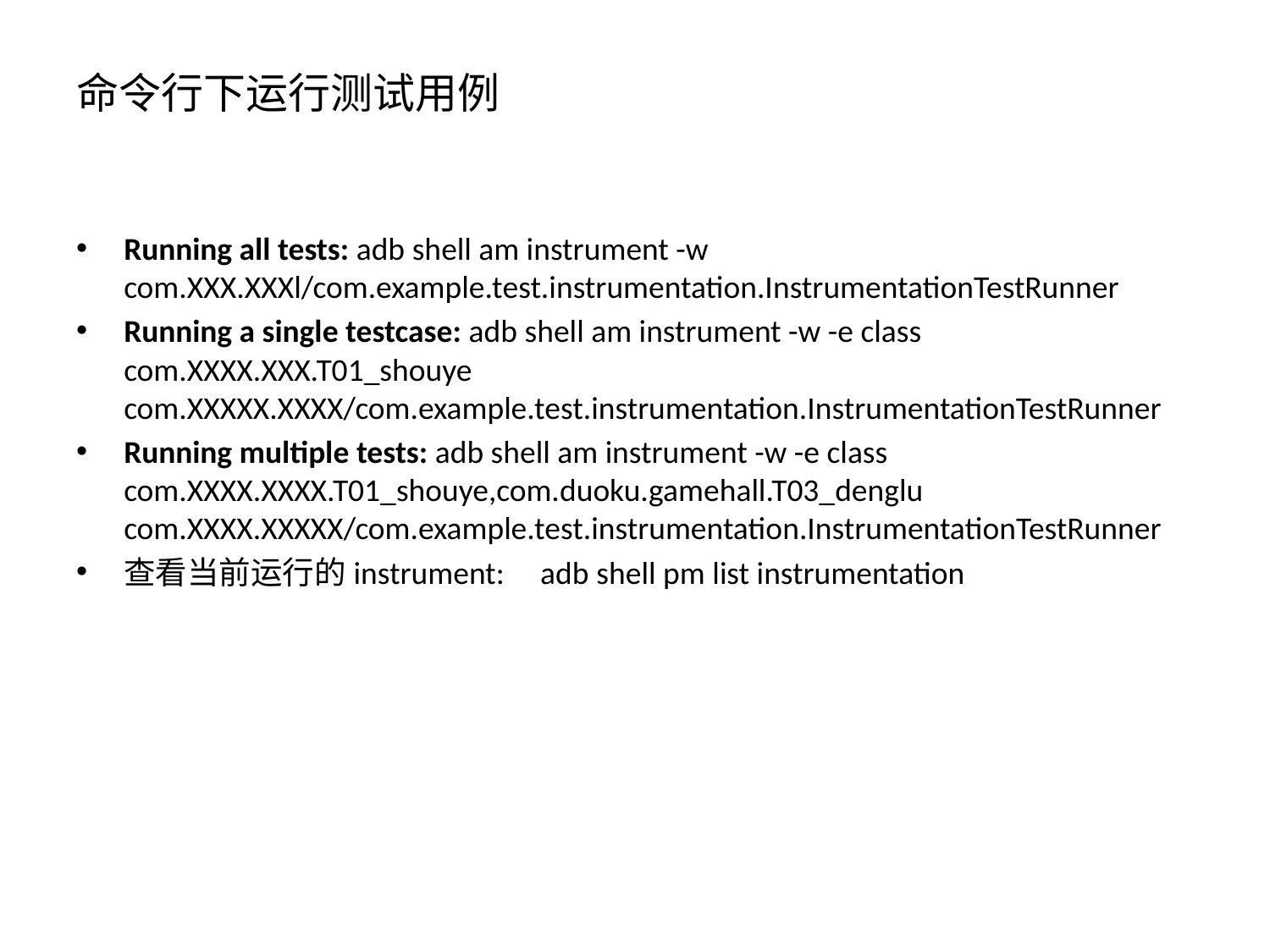

# 命令行下运行测试用例
Running all tests: adb shell am instrument -w com.XXX.XXXl/com.example.test.instrumentation.InstrumentationTestRunner
Running a single testcase: adb shell am instrument -w -e class com.XXXX.XXX.T01_shouye com.XXXXX.XXXX/com.example.test.instrumentation.InstrumentationTestRunner
Running multiple tests: adb shell am instrument -w -e class com.XXXX.XXXX.T01_shouye,com.duoku.gamehall.T03_denglu com.XXXX.XXXXX/com.example.test.instrumentation.InstrumentationTestRunner
查看当前运行的instrument:     adb shell pm list instrumentation